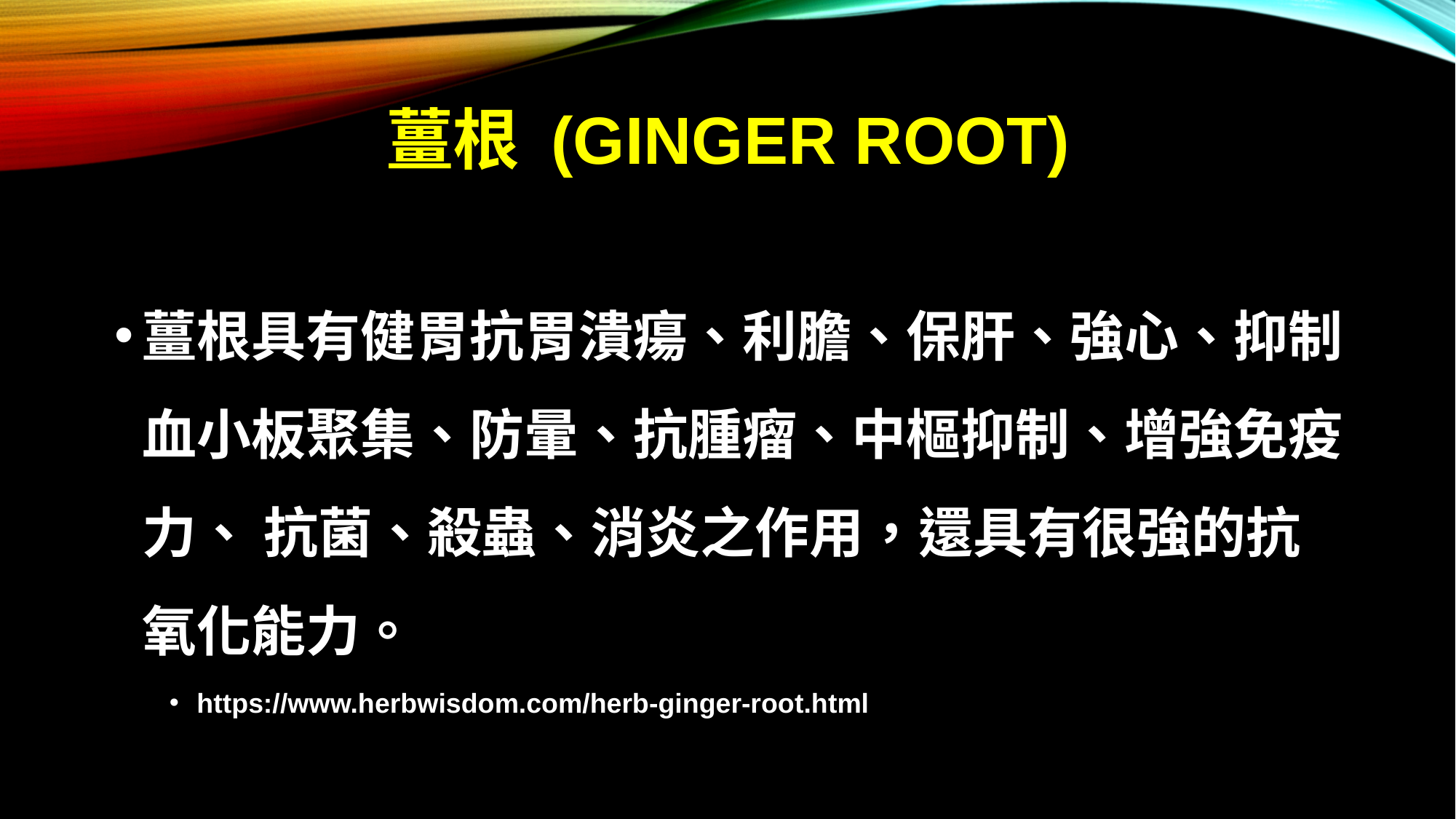

# 薑根 (Ginger Root)
薑根具有健胃抗胃潰瘍、利膽、保肝、強心、抑制血小板聚集、防暈、抗腫瘤、中樞抑制、增強免疫力、 抗菌、殺蟲、消炎之作用，還具有很強的抗氧化能力。
https://www.herbwisdom.com/herb-ginger-root.html